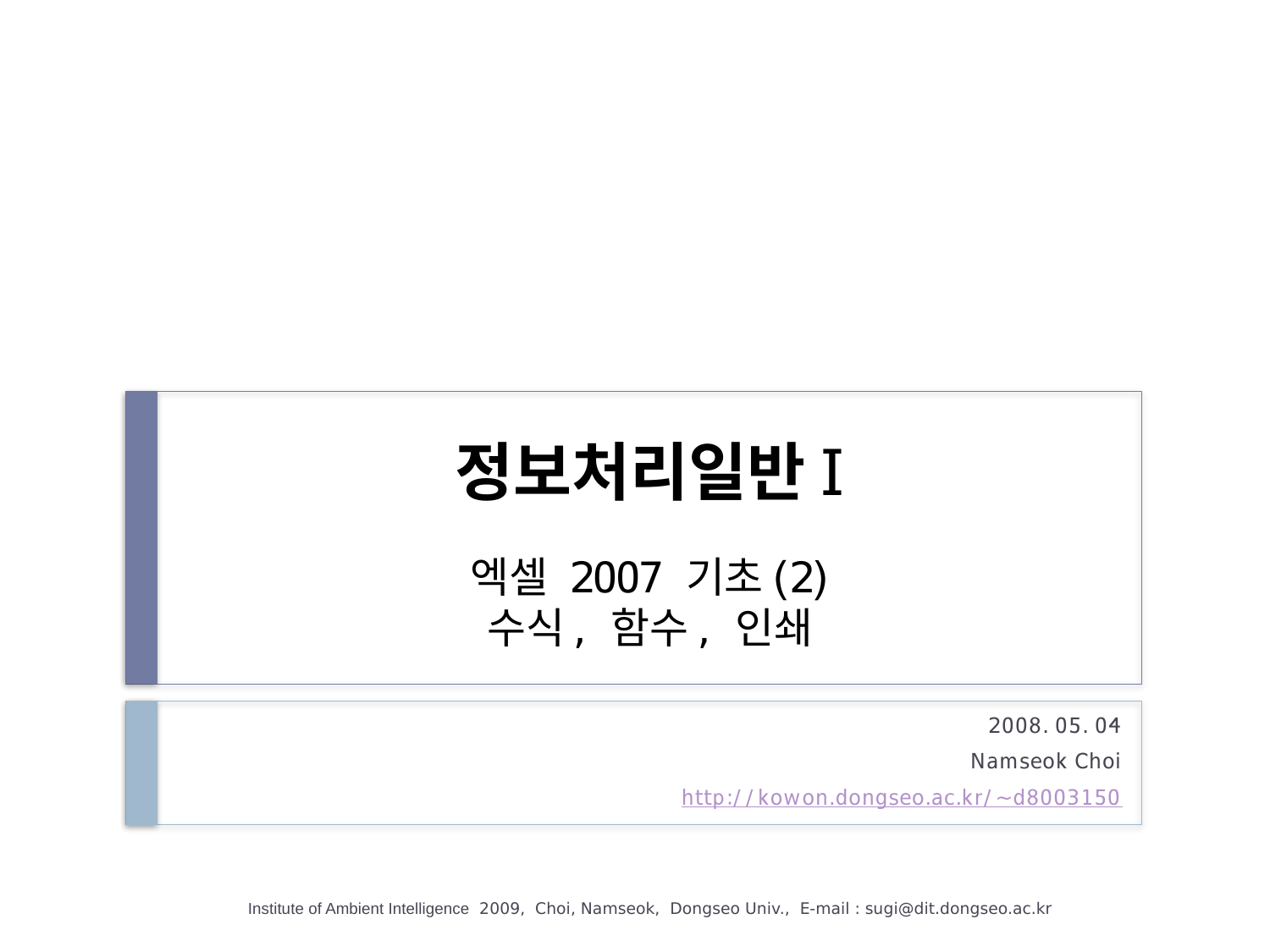

# 정보처리일반I 엑셀 2007 기초(2) 수식, 함수, 인쇄
2008. 05. 04
Namseok Choi
http://kowon.dongseo.ac.kr/~d8003150